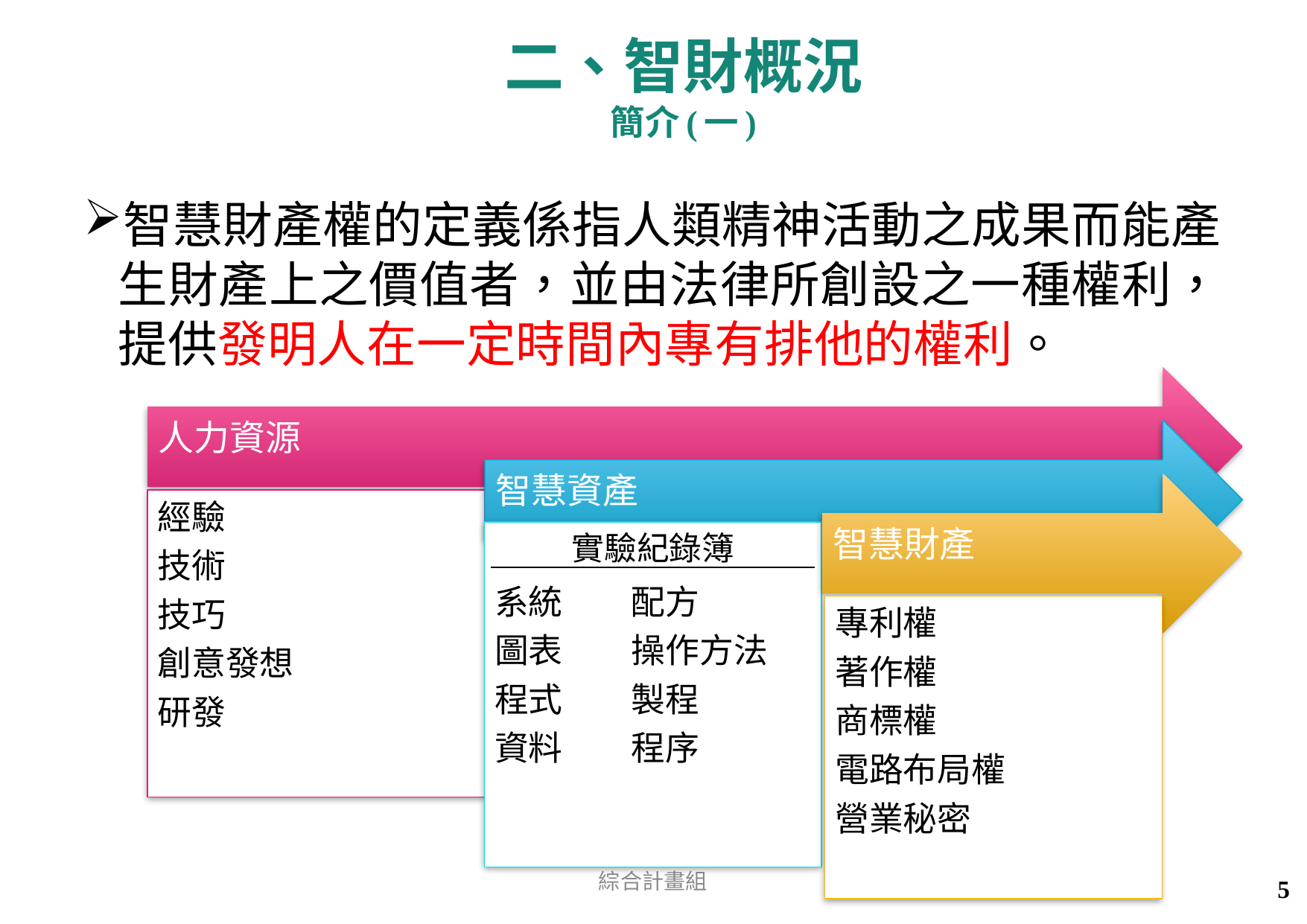

二、智財概況
簡介(一)
智慧財產權的定義係指人類精神活動之成果而能產生財產上之價值者，並由法律所創設之一種權利，提供發明人在一定時間內專有排他的權利。

人力資源
經驗
技術
技巧
創意發想
研發
智慧資產

系統         配方
圖表         操作方法
程式         製程
資料         程序

智慧財產
專利權
著作權
商標權
電路布局權
營業秘密
| 實驗紀錄簿 |
| --- |
綜合計畫組
5